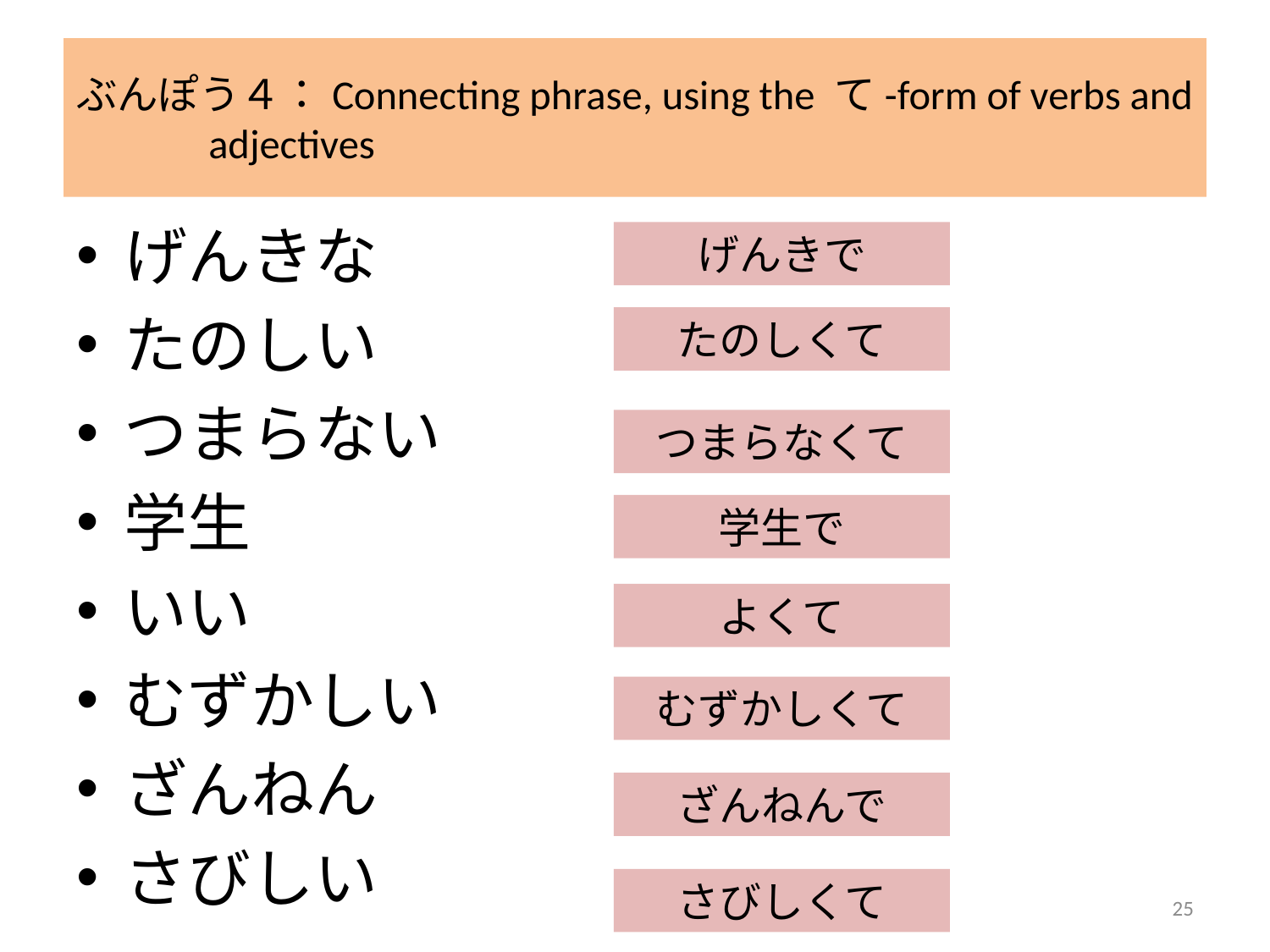

# ぶんぽう４：Connecting phrase, using the て-form of verbs and adjectives
げんきな
たのしい
つまらない
学生
いい
むずかしい
ざんねん
さびしい

げんきで
たのしくて
つまらなくて
学生で
よくて
むずかしくて
ざんねんで
さびしくて
25